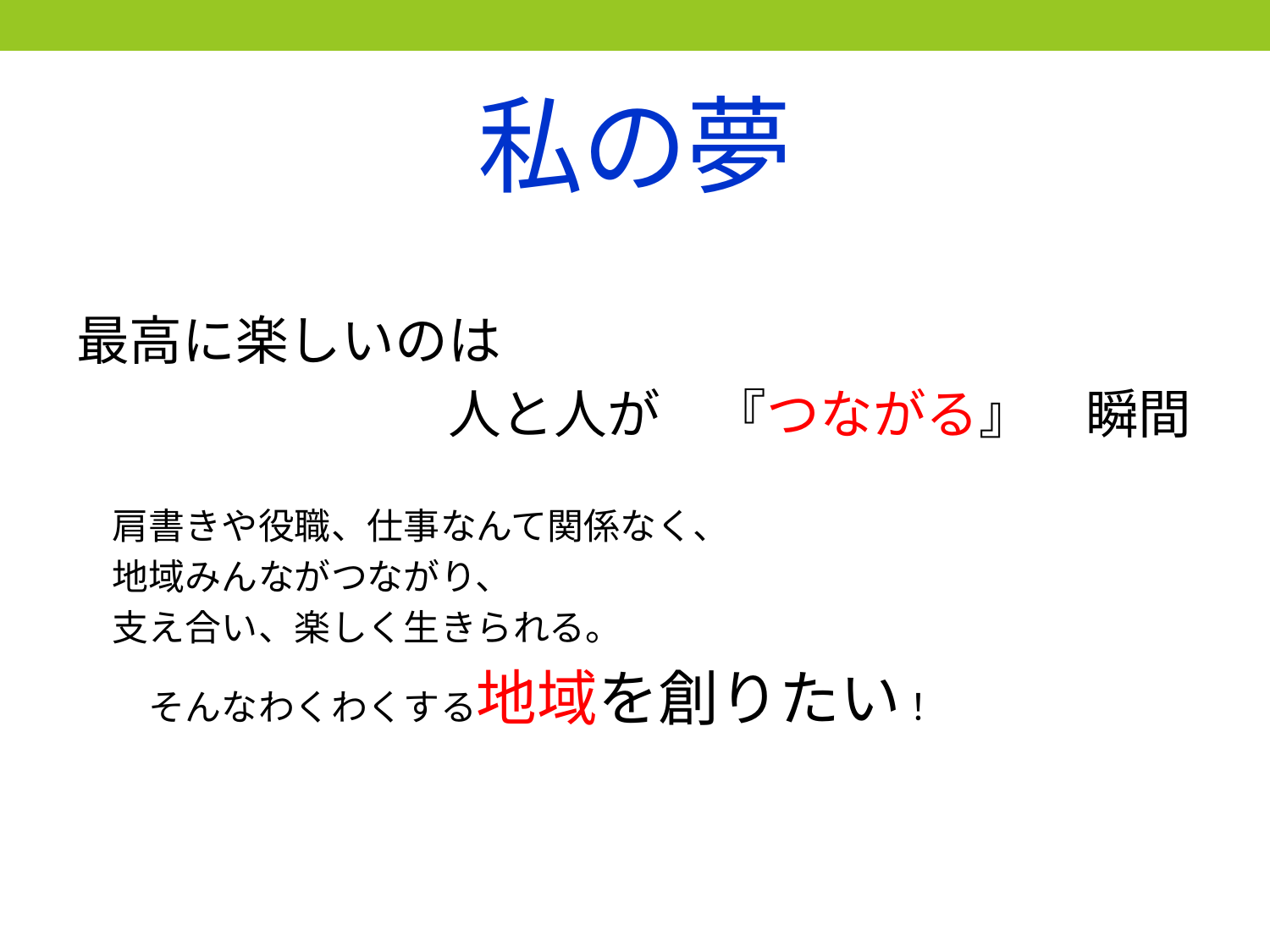

# 私の夢

最高に楽しいのは
　　　　　　　人と人が　『つながる』　瞬間

　肩書きや役職、仕事なんて関係なく、
　地域みんながつながり、
　支え合い、楽しく生きられる。
　　そんなわくわくする地域を創りたい！